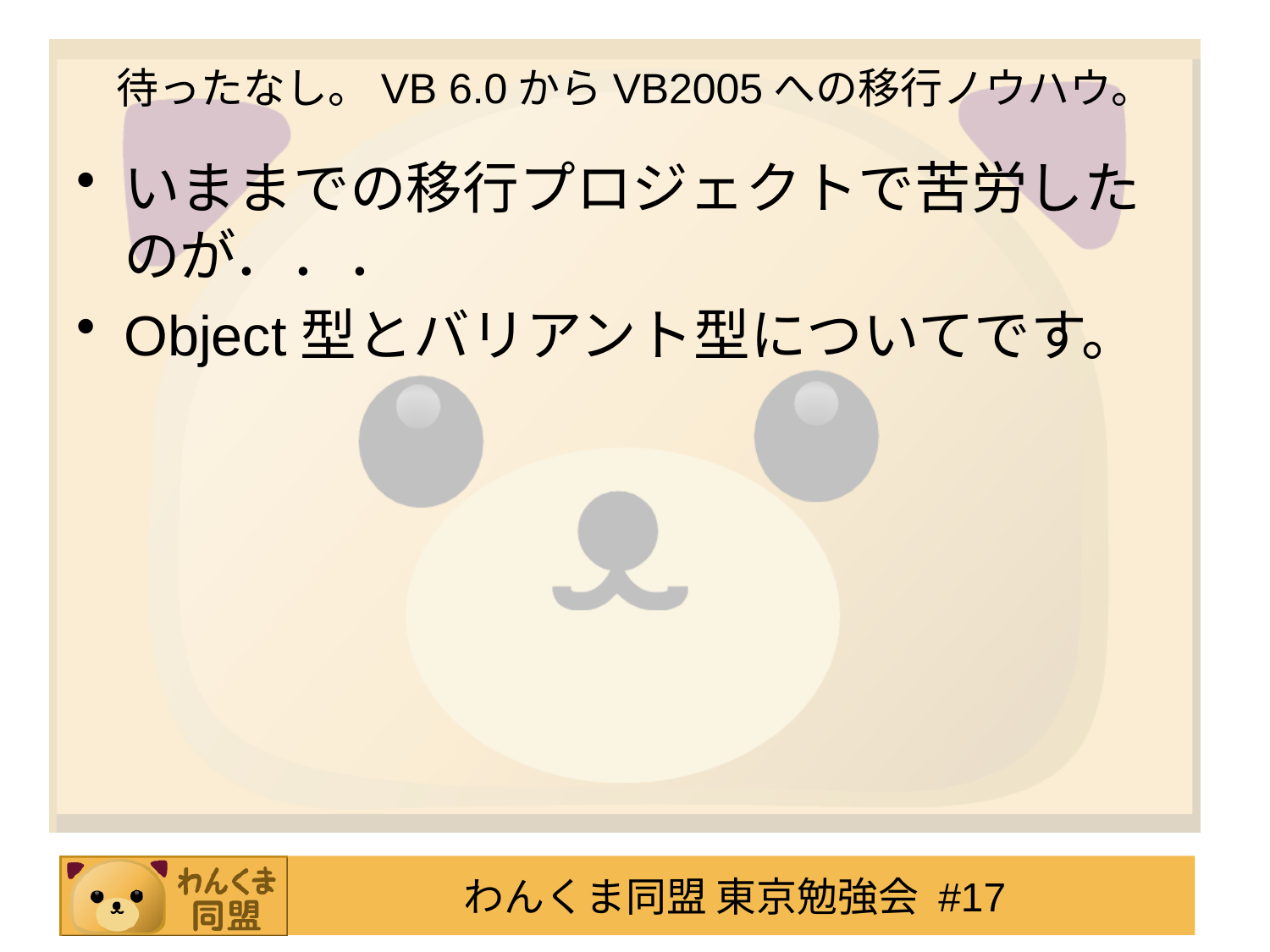

# 待ったなし。VB 6.0からVB2005への移行ノウハウ。
いままでの移行プロジェクトで苦労したのが．．．
Object型とバリアント型についてです。